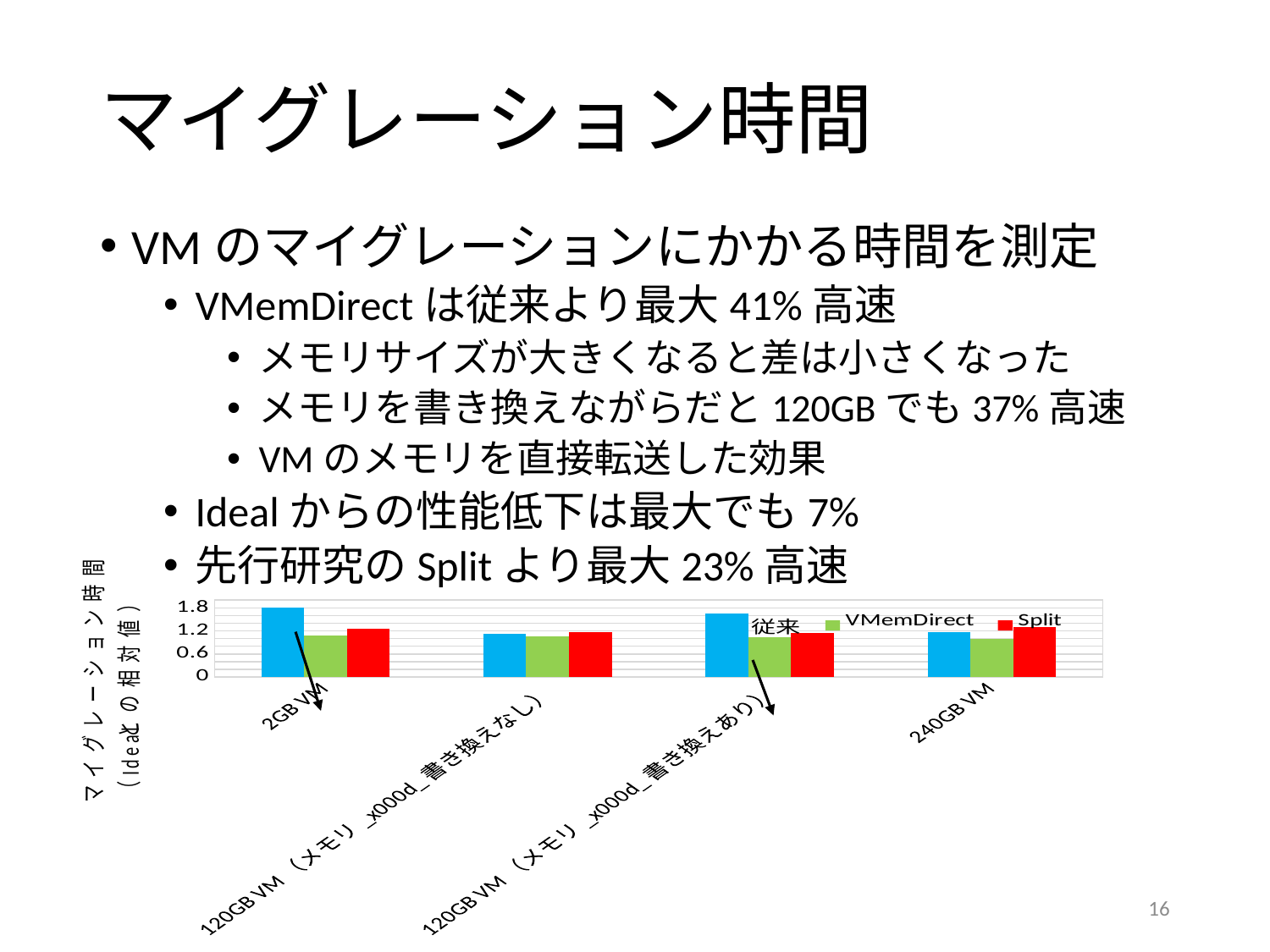

# マイグレーション時間
VMのマイグレーションにかかる時間を測定
VMemDirectは従来より最大41%高速
メモリサイズが大きくなると差は小さくなった
メモリを書き換えながらだと120GBでも37%高速
VMのメモリを直接転送した効果
Idealからの性能低下は最大でも7%
先行研究のSplitより最大23%高速

### Chart

| Category | 従来 | VMemDirect | Split |
|---|---|---|---|
| 2GB VM | 1.809934210526316 | 1.074421052631579 | 1.251196172105263 |
| 120GB VM（メモリ_x000d_書き換えなし） | 1.134629341665586 | 1.048196718950295 | 1.177308833484567 |
| 120GB VM（メモリ_x000d_書き換えあり） | 1.644553850576778 | 1.043345192319211 | 1.154544147770151 |
| 240GB VM | 1.156968003023194 | 1.00158194597393 | 1.302734313346159 |
16